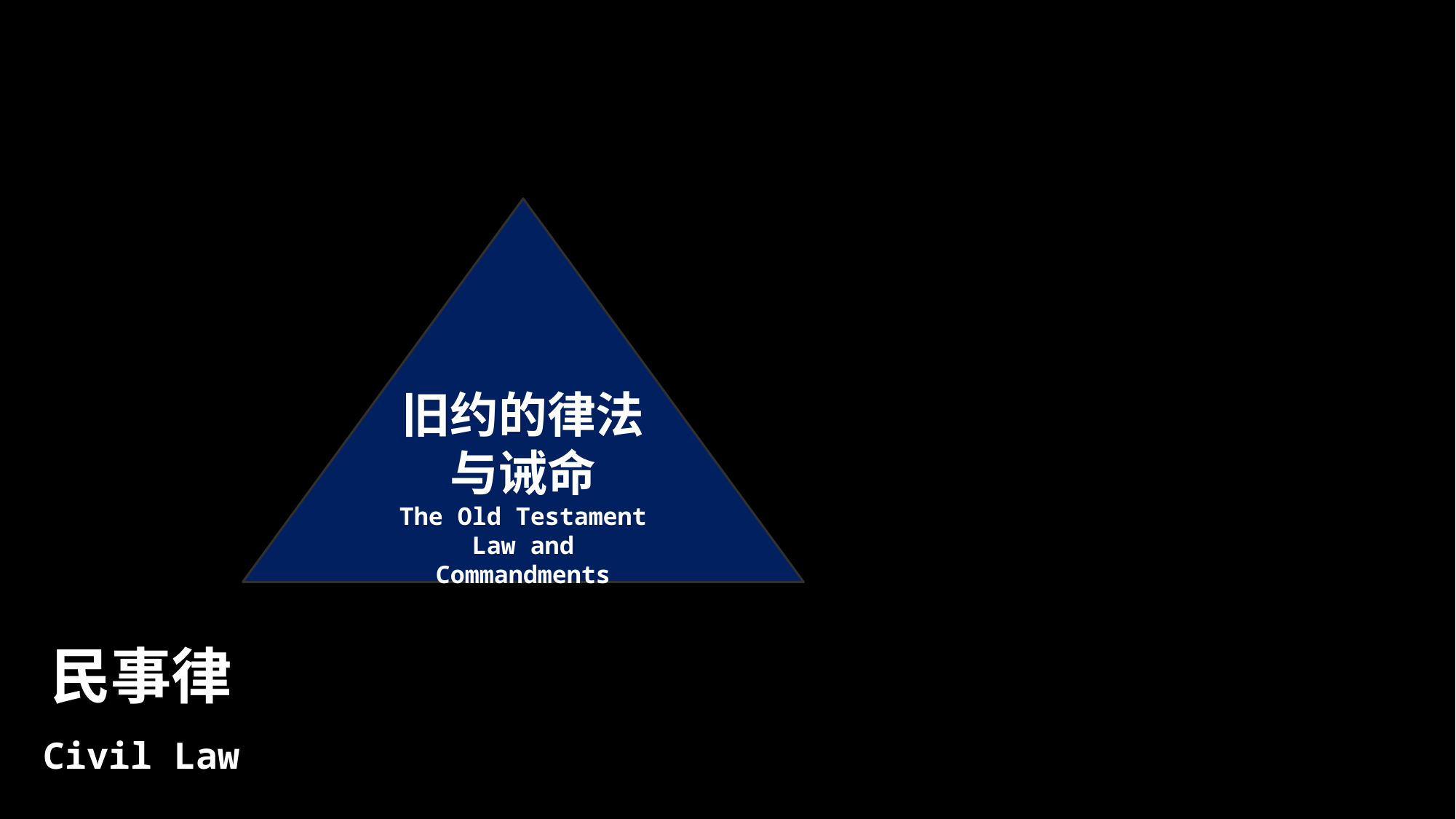

旧约的律法与诫命
The Old Testament Law and Commandments
民事律
Civil Law